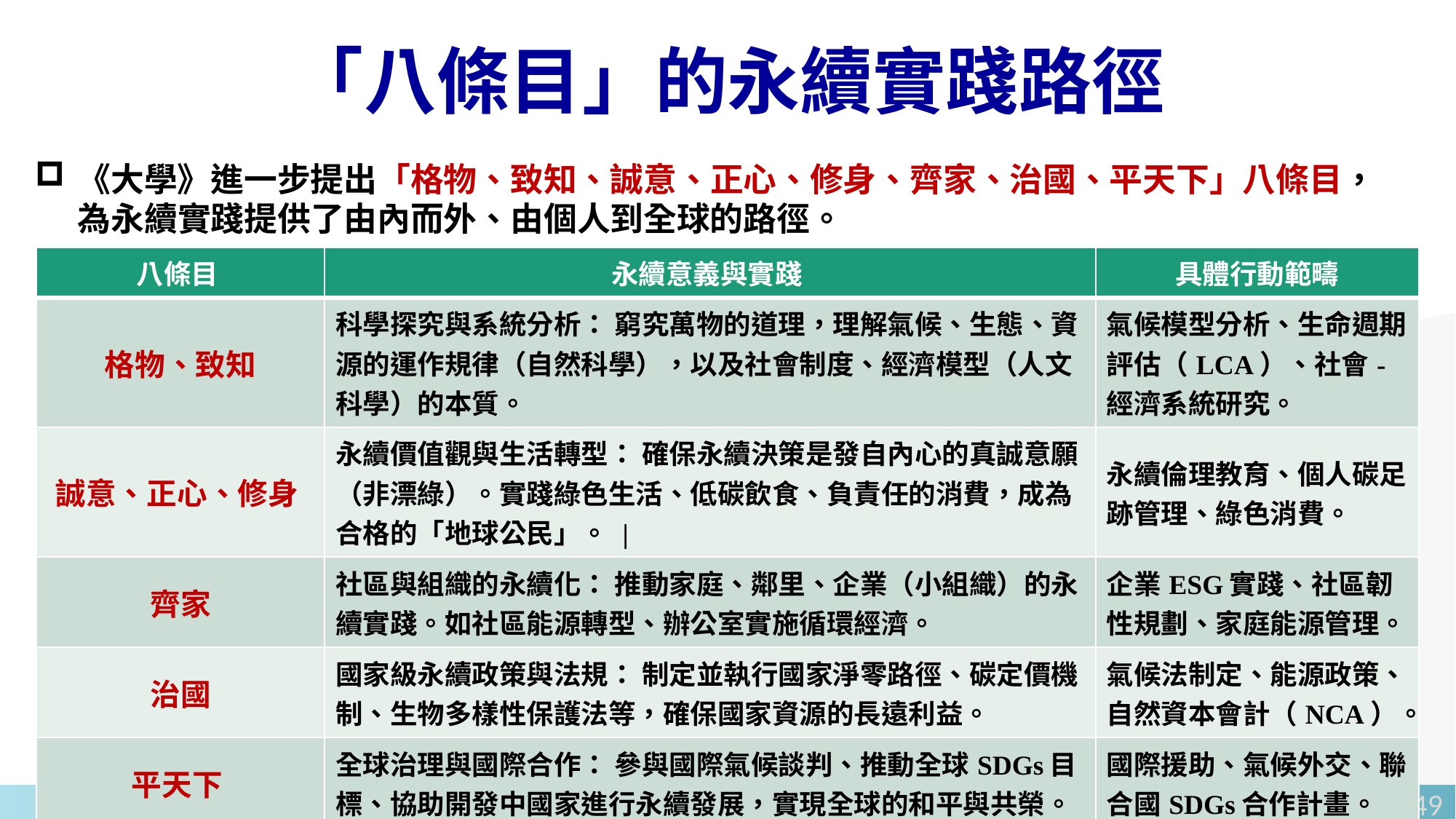

# 「八條目」的永續實踐路徑
《大學》進一步提出「格物、致知、誠意、正心、修身、齊家、治國、平天下」八條目，為永續實踐提供了由內而外、由個人到全球的路徑。
| 八條目 | 永續意義與實踐 | 具體行動範疇 |
| --- | --- | --- |
| 格物、致知 | 科學探究與系統分析： 窮究萬物的道理，理解氣候、生態、資源的運作規律（自然科學），以及社會制度、經濟模型（人文科學）的本質。 | 氣候模型分析、生命週期評估（LCA）、社會-經濟系統研究。 |
| 誠意、正心、修身 | 永續價值觀與生活轉型： 確保永續決策是發自內心的真誠意願（非漂綠）。實踐綠色生活、低碳飲食、負責任的消費，成為合格的「地球公民」。 | | 永續倫理教育、個人碳足跡管理、綠色消費。 |
| 齊家 | 社區與組織的永續化： 推動家庭、鄰里、企業（小組織）的永續實踐。如社區能源轉型、辦公室實施循環經濟。 | 企業ESG實踐、社區韌性規劃、家庭能源管理。 |
| 治國 | 國家級永續政策與法規： 制定並執行國家淨零路徑、碳定價機制、生物多樣性保護法等，確保國家資源的長遠利益。 | 氣候法制定、能源政策、自然資本會計（NCA）。 |
| 平天下 | 全球治理與國際合作： 參與國際氣候談判、推動全球SDGs目標、協助開發中國家進行永續發展，實現全球的和平與共榮。 | 國際援助、氣候外交、聯合國SDGs合作計畫。 |
49